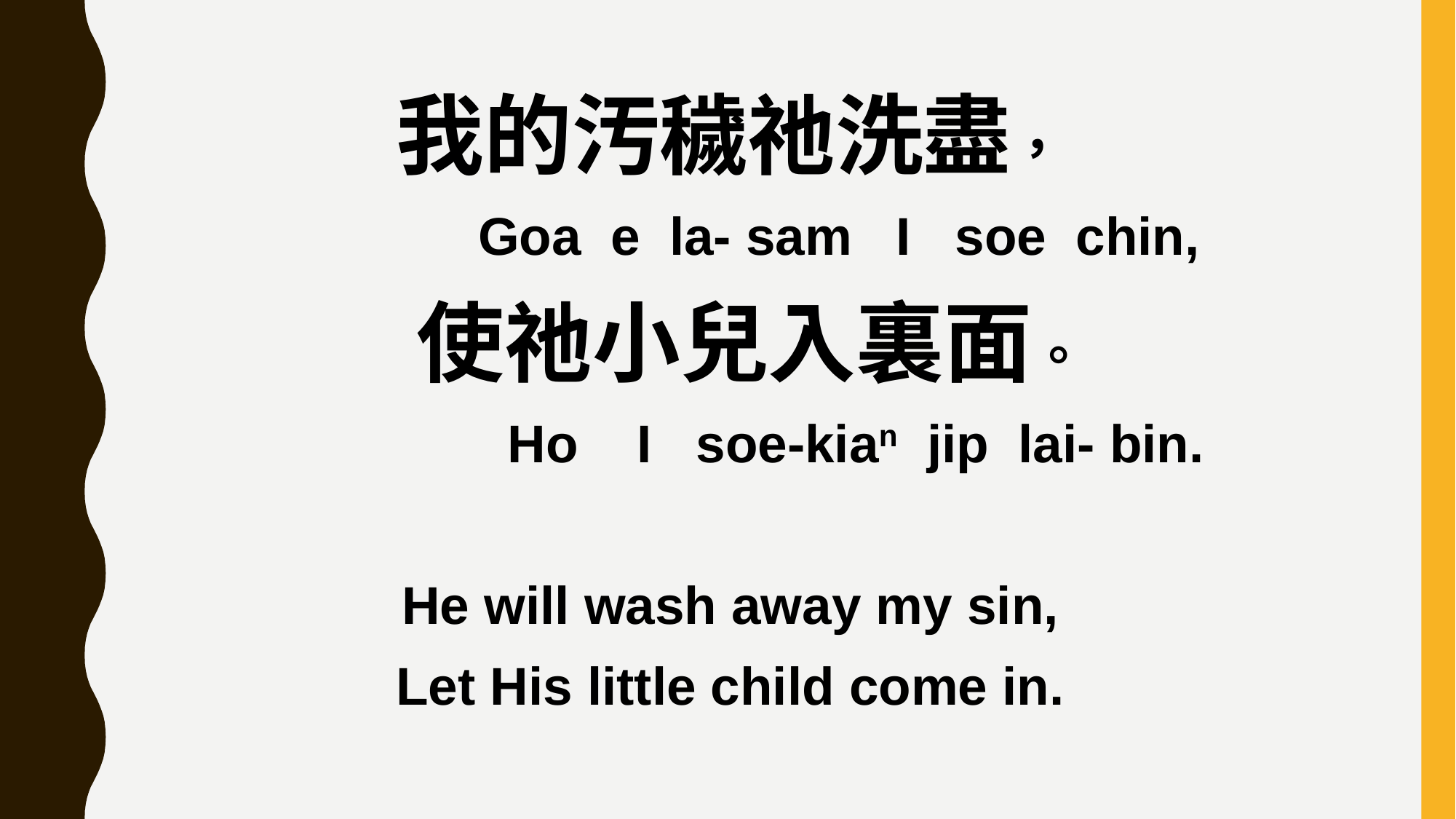

我的汚穢祂洗盡，
                   Goa  e  la- sam   I   soe  chin,
 使祂小兒入裏面。
                     Ho    I   soe-kian  jip  lai- bin.

He will wash away my sin,
Let His little child come in.